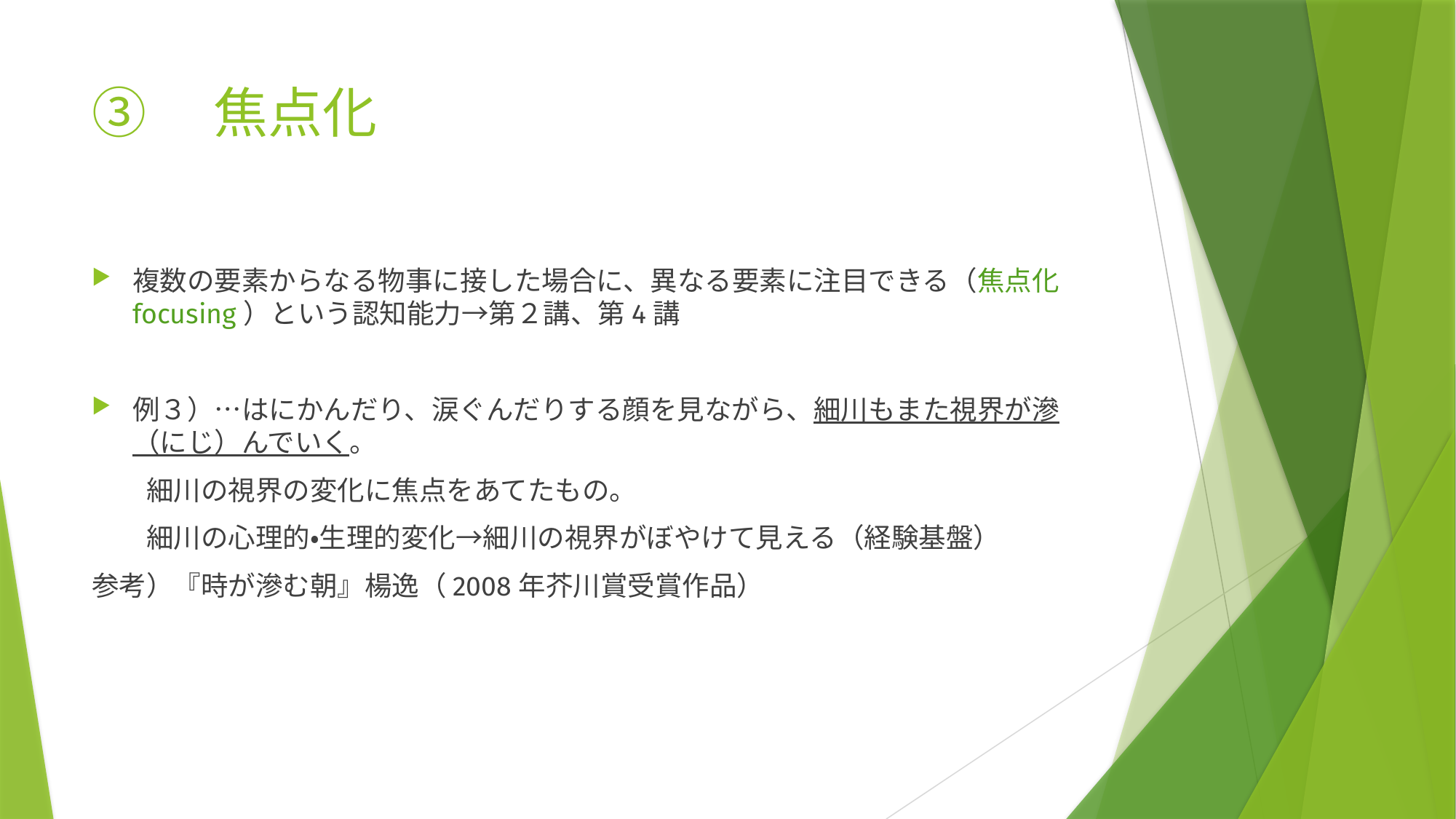

# ③　焦点化
複数の要素からなる物事に接した場合に、異なる要素に注目できる（焦点化focusing）という認知能力→第２講、第4講

例３）…はにかんだり、涙ぐんだりする顔を見ながら、細川もまた視界が滲（にじ）んでいく。
　　細川の視界の変化に焦点をあてたもの。
　　細川の心理的・生理的変化→細川の視界がぼやけて見える（経験基盤）
参考）『時が滲む朝』楊逸（2008年芥川賞受賞作品）